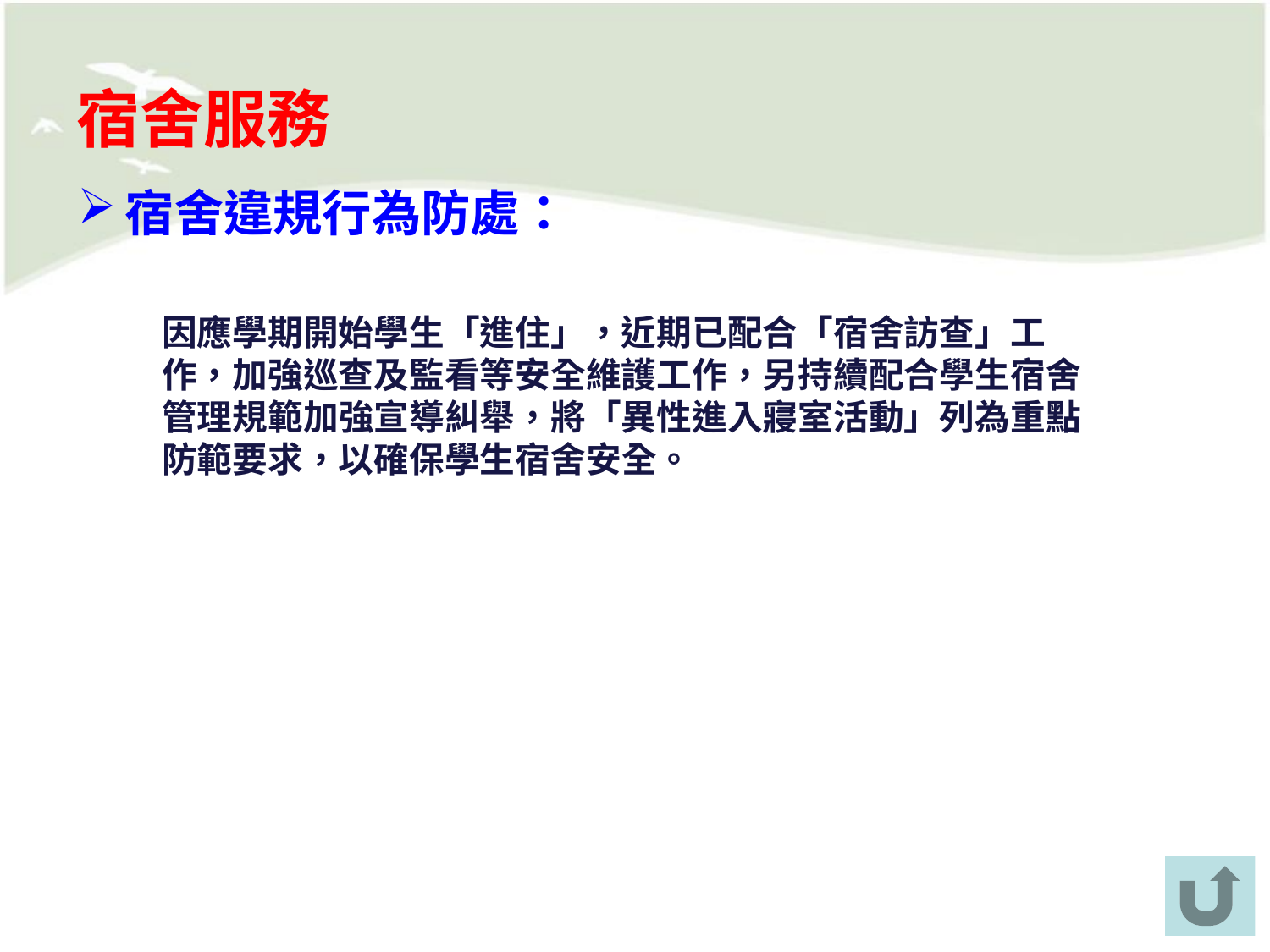

宿舍服務
宿舍違規行為防處：

因應學期開始學生「進住」，近期已配合「宿舍訪查」工作，加強巡查及監看等安全維護工作，另持續配合學生宿舍管理規範加強宣導糾舉，將「異性進入寢室活動」列為重點防範要求，以確保學生宿舍安全。